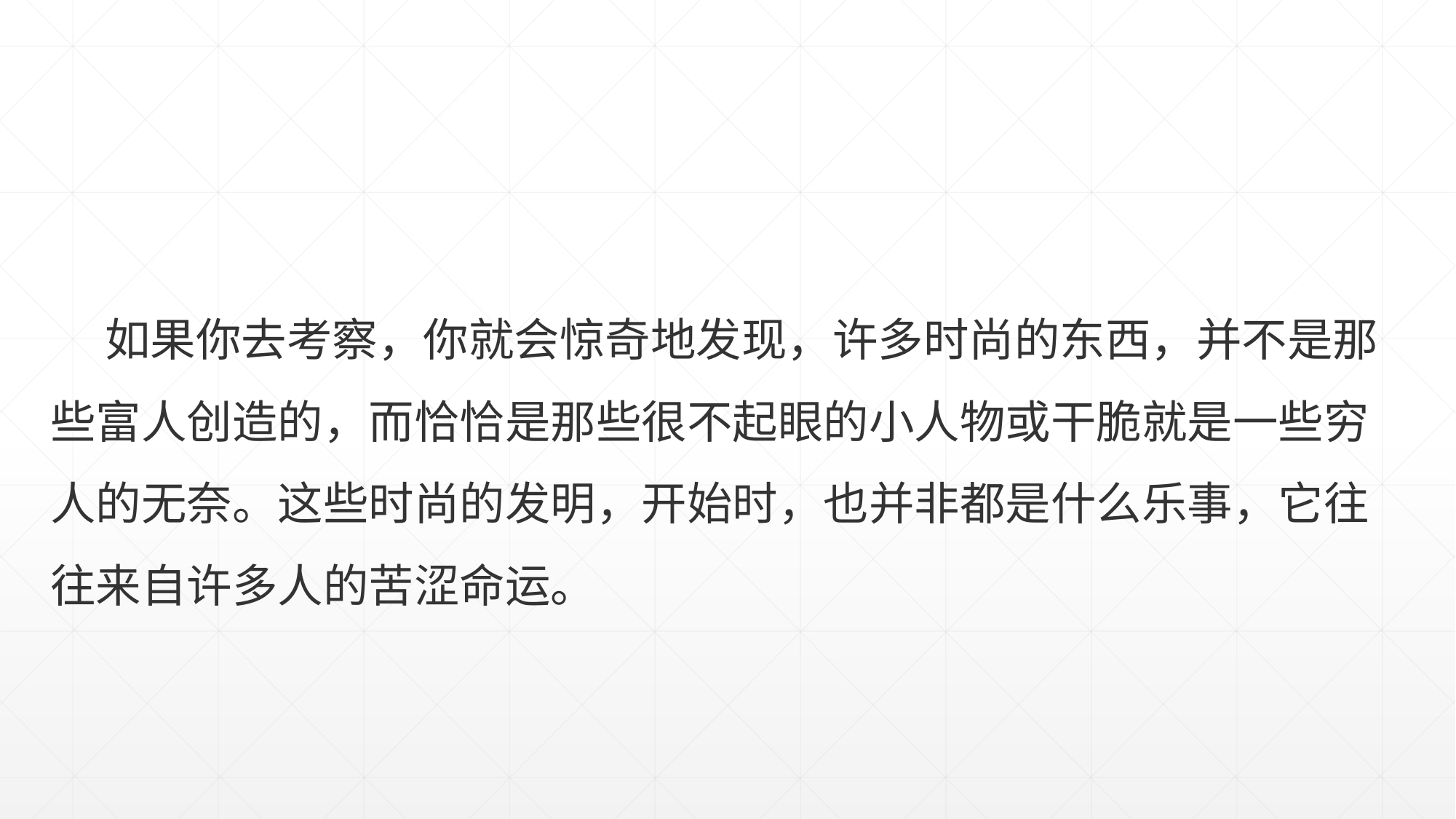

如果你去考察，你就会惊奇地发现，许多时尚的东西，并不是那些富人创造的，而恰恰是那些很不起眼的小人物或干脆就是一些穷人的无奈。这些时尚的发明，开始时，也并非都是什么乐事，它往往来自许多人的苦涩命运。